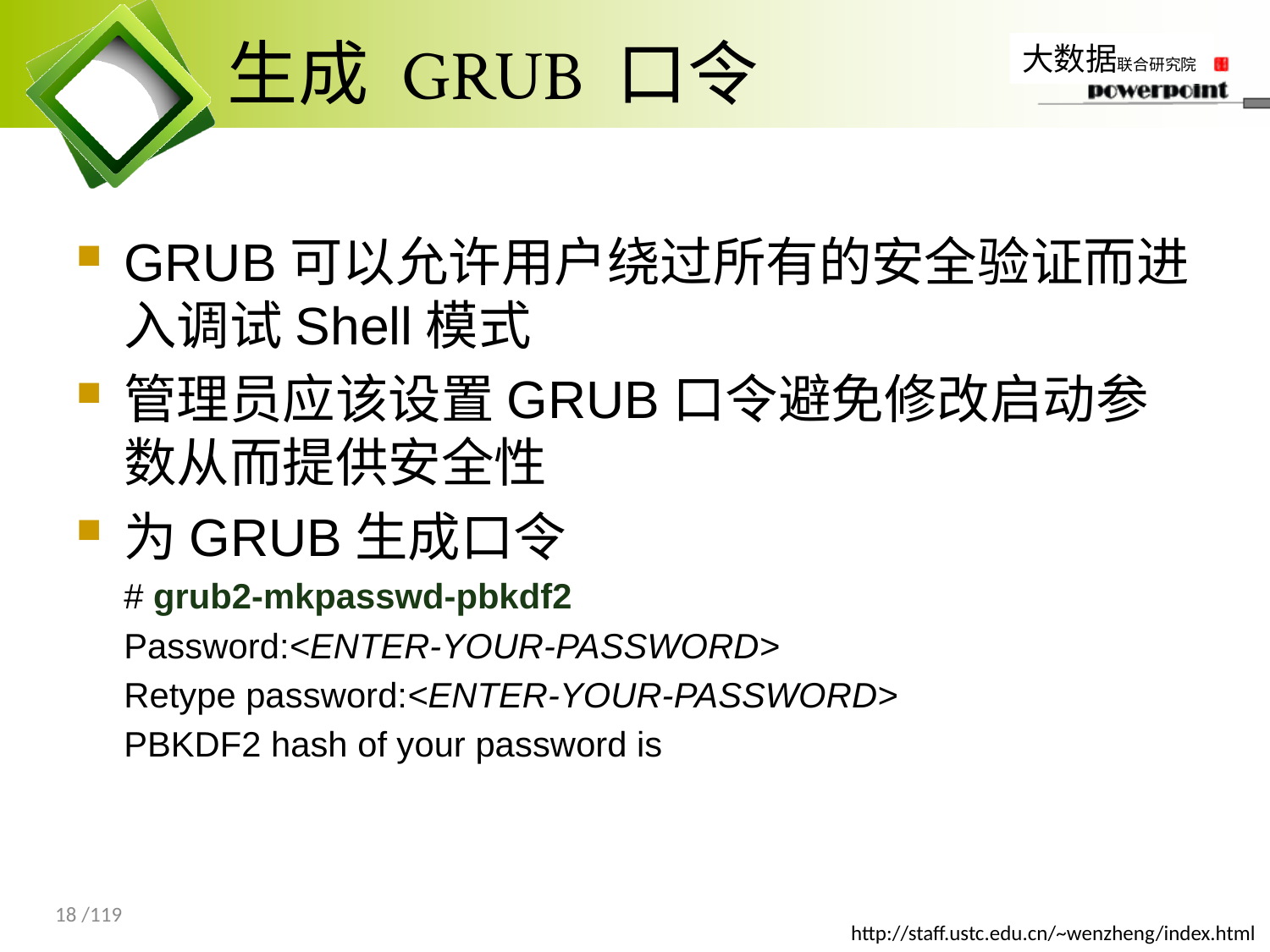

# 生成 GRUB 口令

GRUB可以允许用户绕过所有的安全验证而进入调试Shell模式
管理员应该设置GRUB口令避免修改启动参数从而提供安全性
为GRUB生成口令
# grub2-mkpasswd-pbkdf2
Password:<ENTER-YOUR-PASSWORD>
Retype password:<ENTER-YOUR-PASSWORD>
PBKDF2 hash of your password is
18